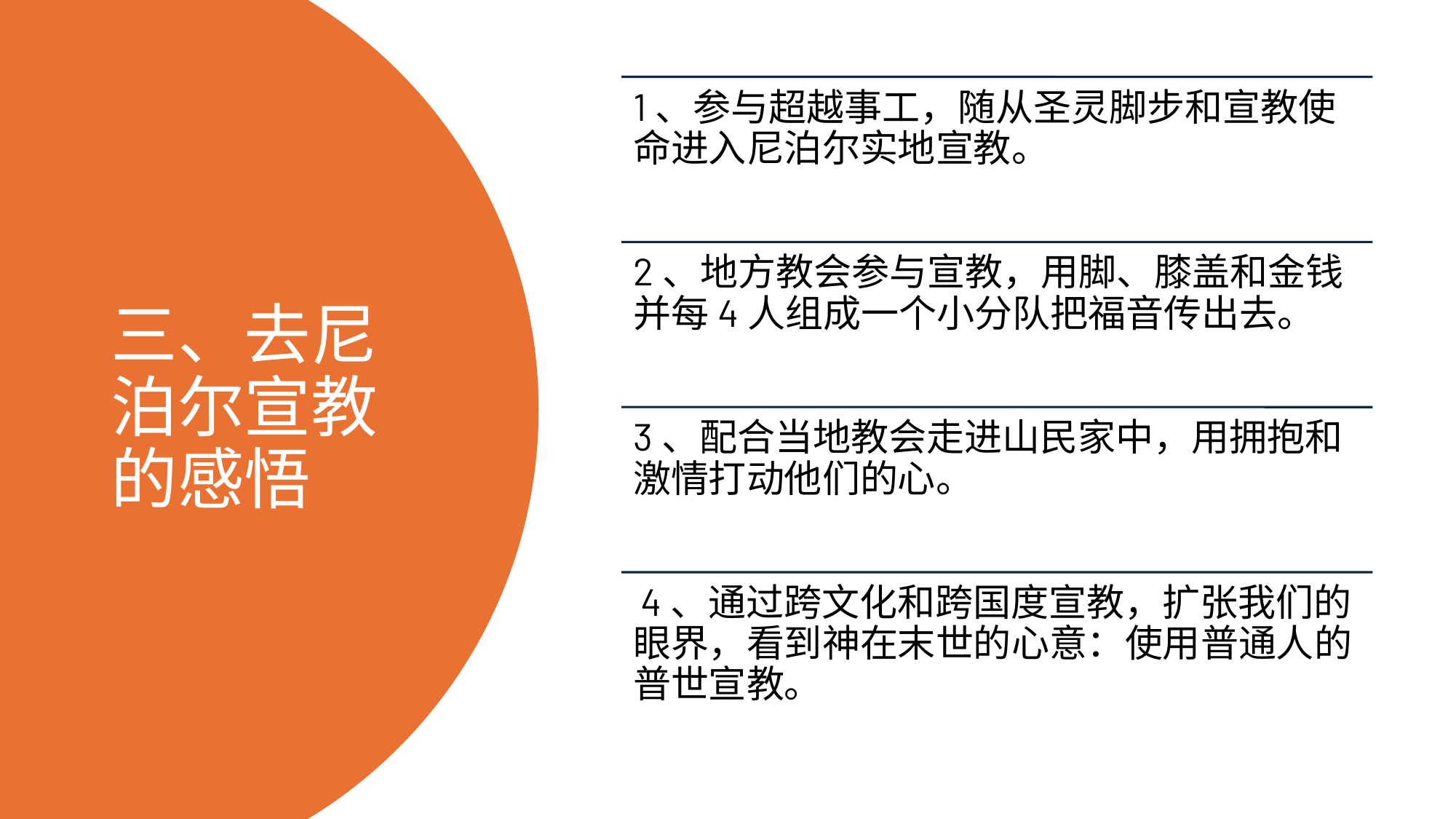

1、参与超越事工，随从圣灵脚步和宣教使命进入尼泊尔实地宣教。
2、地方教会参与宣教，用脚、膝盖和金钱并每4人组成一个小分队把福音传出去。
3、配合当地教会走进山民家中，用拥抱和激情打动他们的心。
 4、通过跨文化和跨国度宣教，扩张我们的眼界，看到神在末世的心意：使用普通人的普世宣教。
# 三、去尼泊尔宣教的感悟